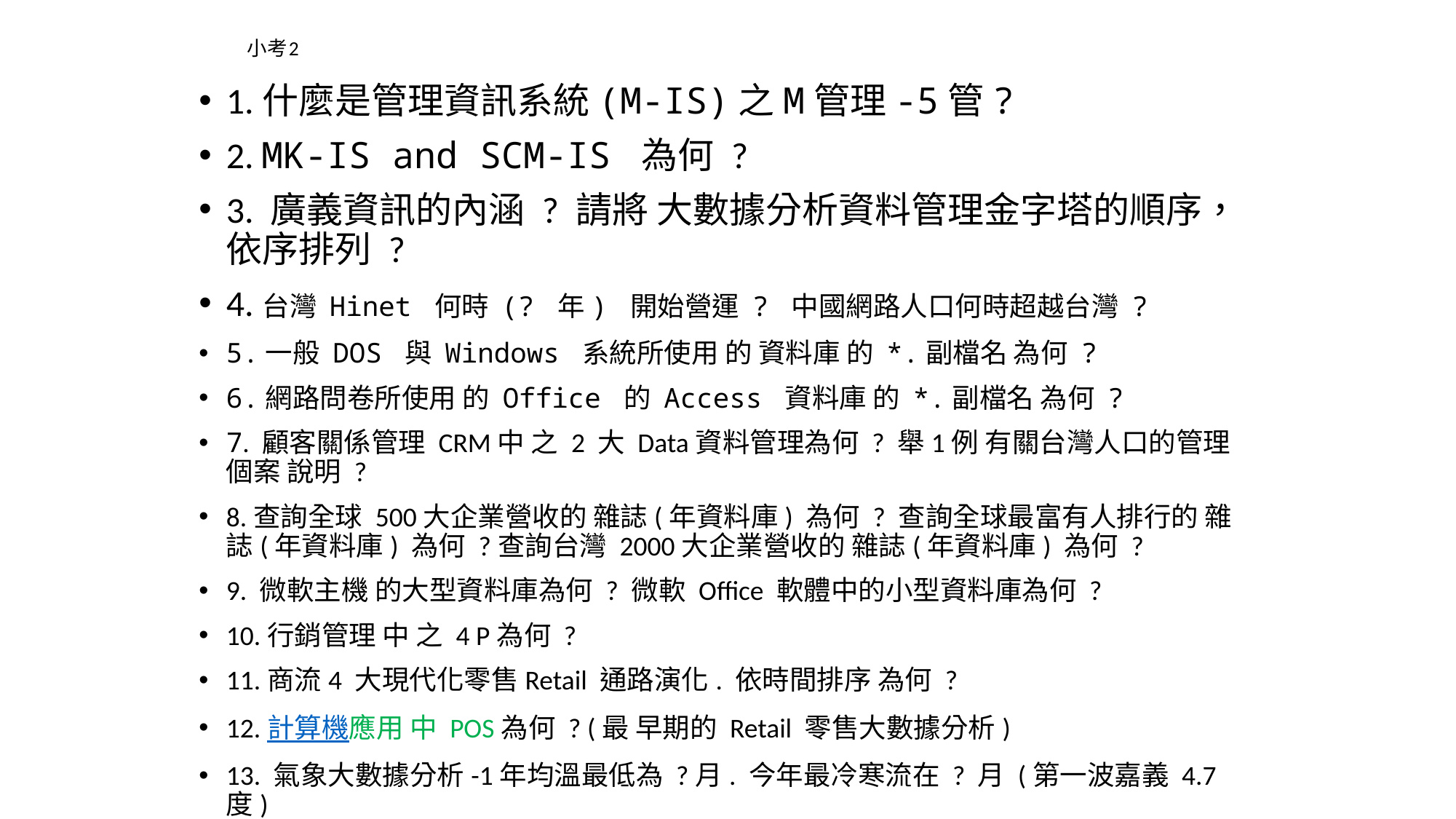

# 小考2
1.什麼是管理資訊系統(M-IS)之M管理-5管?
2. MK-IS and SCM-IS 為何 ?
3. 廣義資訊的內涵 ? 請將 大數據分析資料管理金字塔的順序，依序排列 ?
4.台灣 Hinet 何時 (? 年) 開始營運 ? 中國網路人口何時超越台灣 ?
5.一般 DOS 與 Windows 系統所使用 的 資料庫 的 *.副檔名 為何 ?
6.網路問卷所使用 的 Office 的 Access 資料庫 的 *.副檔名 為何 ?
7. 顧客關係管理 CRM中 之 2 大 Data資料管理為何 ? 舉1例 有關台灣人口的管理個案 說明 ?
8.查詢全球 500大企業營收的 雜誌(年資料庫) 為何 ? 查詢全球最富有人排行的 雜誌(年資料庫) 為何 ?查詢台灣 2000大企業營收的 雜誌(年資料庫) 為何 ?
9. 微軟主機 的大型資料庫為何 ? 微軟 Office 軟體中的小型資料庫為何 ?
10.行銷管理 中 之 4 P為何 ?
11.商流4 大現代化零售Retail 通路演化. 依時間排序 為何 ?
12.計算機應用 中 POS為何 ? (最 早期的 Retail 零售大數據分析)
13. 氣象大數據分析-1年均溫最低為 ?月. 今年最冷寒流在 ? 月 (第一波嘉義 4.7 度)